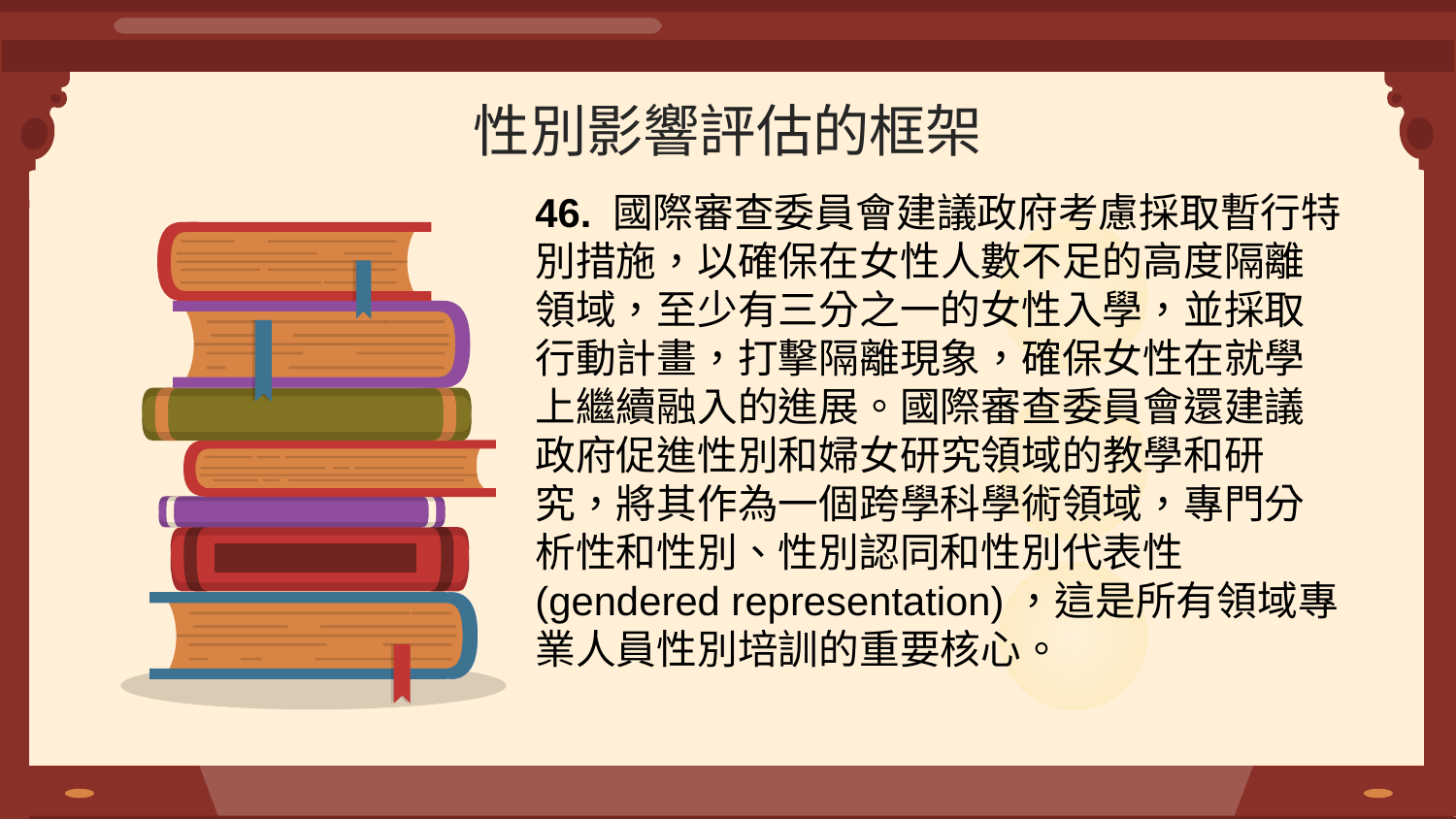

# 性別影響評估的框架

46. 國際審查委員會建議政府考慮採取暫行特別措施，以確保在女性人數不足的高度隔離領域，至少有三分之一的女性入學，並採取行動計畫，打擊隔離現象，確保女性在就學上繼續融入的進展。國際審查委員會還建議政府促進性別和婦女研究領域的教學和研究，將其作為一個跨學科學術領域，專門分析性和性別、性別認同和性別代表性(gendered representation)，這是所有領域專業人員性別培訓的重要核心。